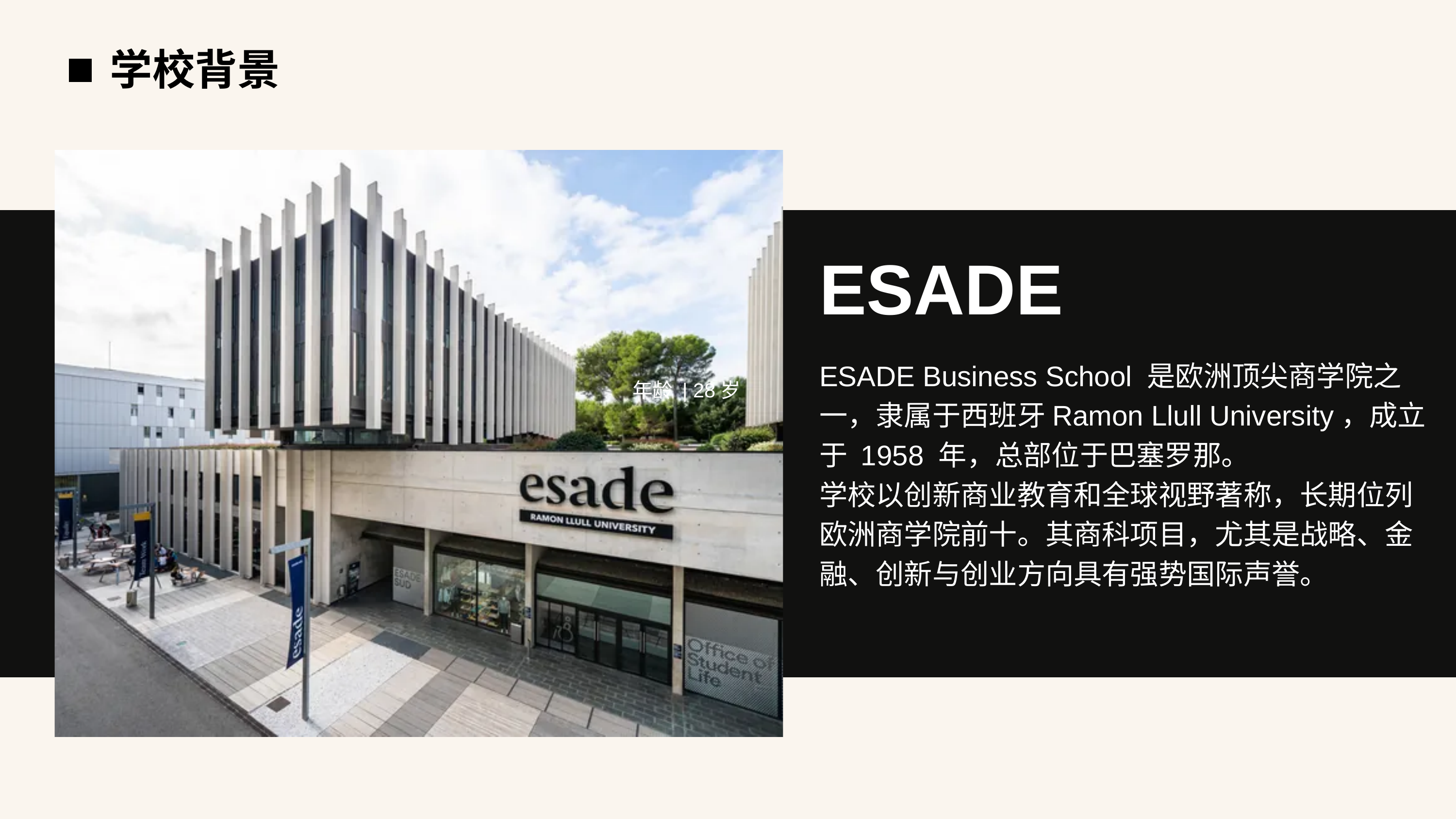

学校背景

ESADE
ESADE Business School 是欧洲顶尖商学院之一，隶属于西班牙Ramon Llull University，成立于 1958 年，总部位于巴塞罗那。
学校以创新商业教育和全球视野著称，长期位列欧洲商学院前十。其商科项目，尤其是战略、金融、创新与创业方向具有强势国际声誉。

年龄 | 28岁